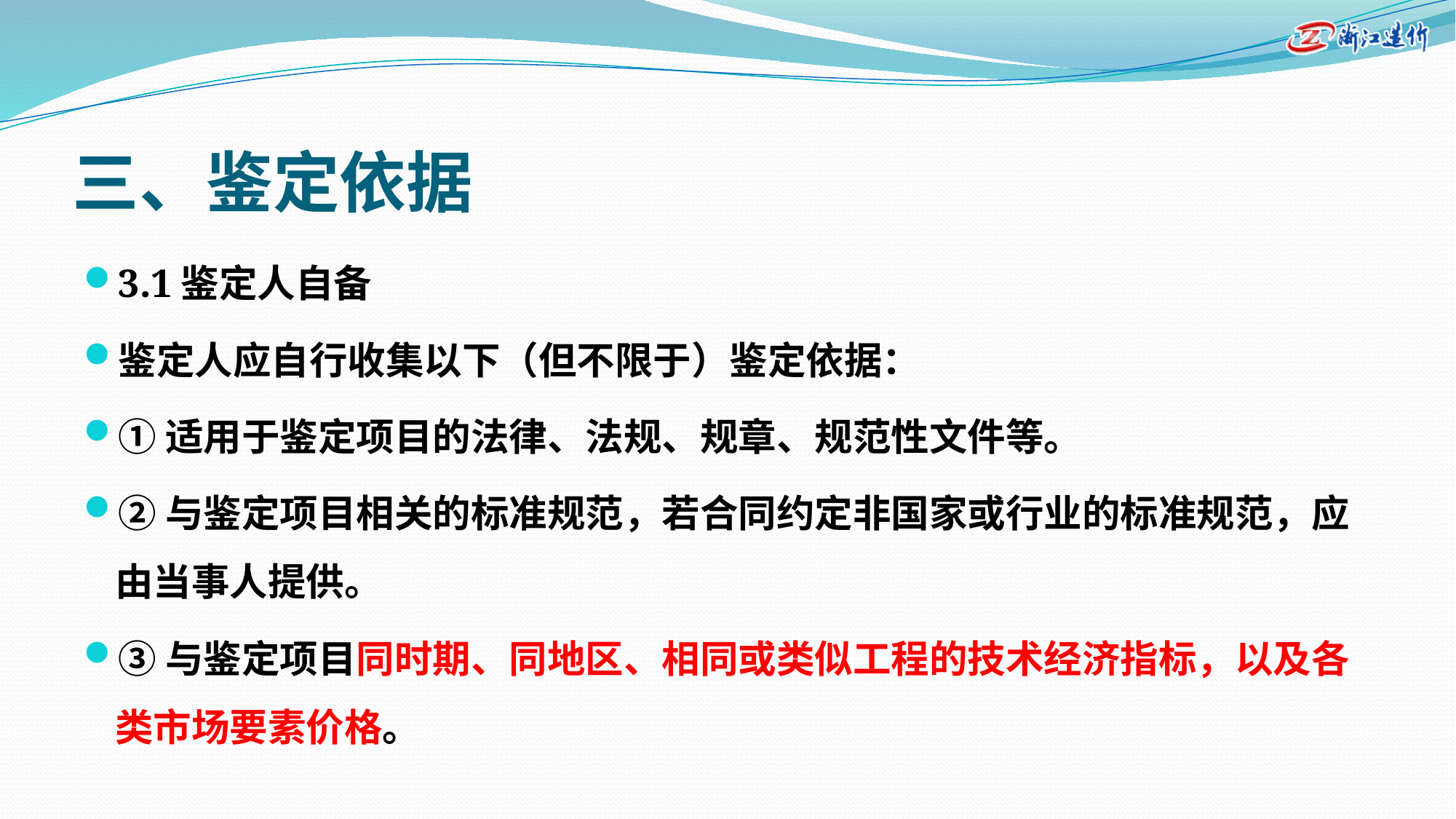

# 三、鉴定依据
3.1鉴定人自备
鉴定人应自行收集以下（但不限于）鉴定依据：
①适用于鉴定项目的法律、法规、规章、规范性文件等。
②与鉴定项目相关的标准规范，若合同约定非国家或行业的标准规范，应由当事人提供。
③与鉴定项目同时期、同地区、相同或类似工程的技术经济指标，以及各类市场要素价格。